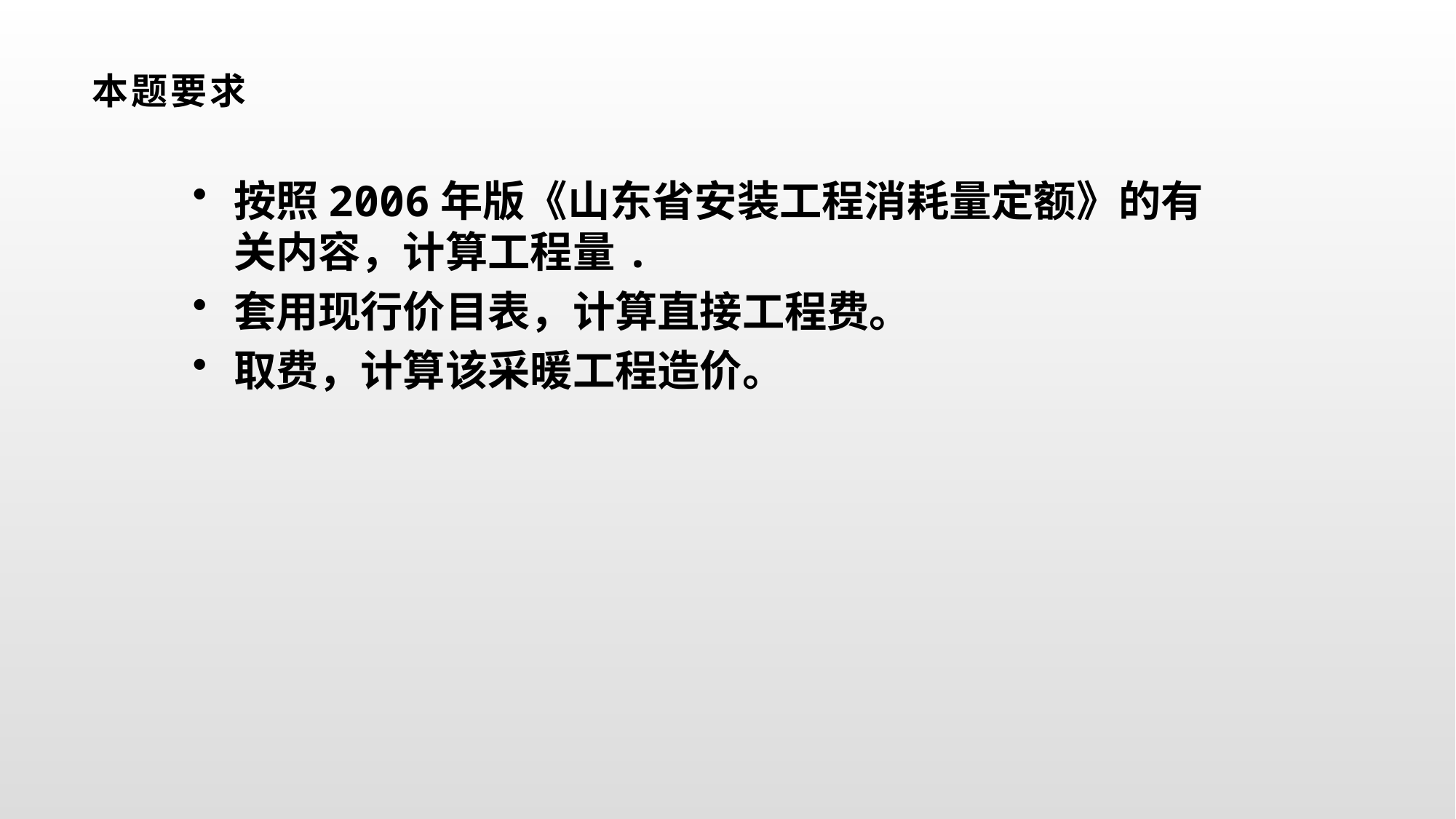

# 本题要求
按照2006年版《山东省安装工程消耗量定额》的有关内容，计算工程量.
套用现行价目表，计算直接工程费。
取费，计算该采暖工程造价。